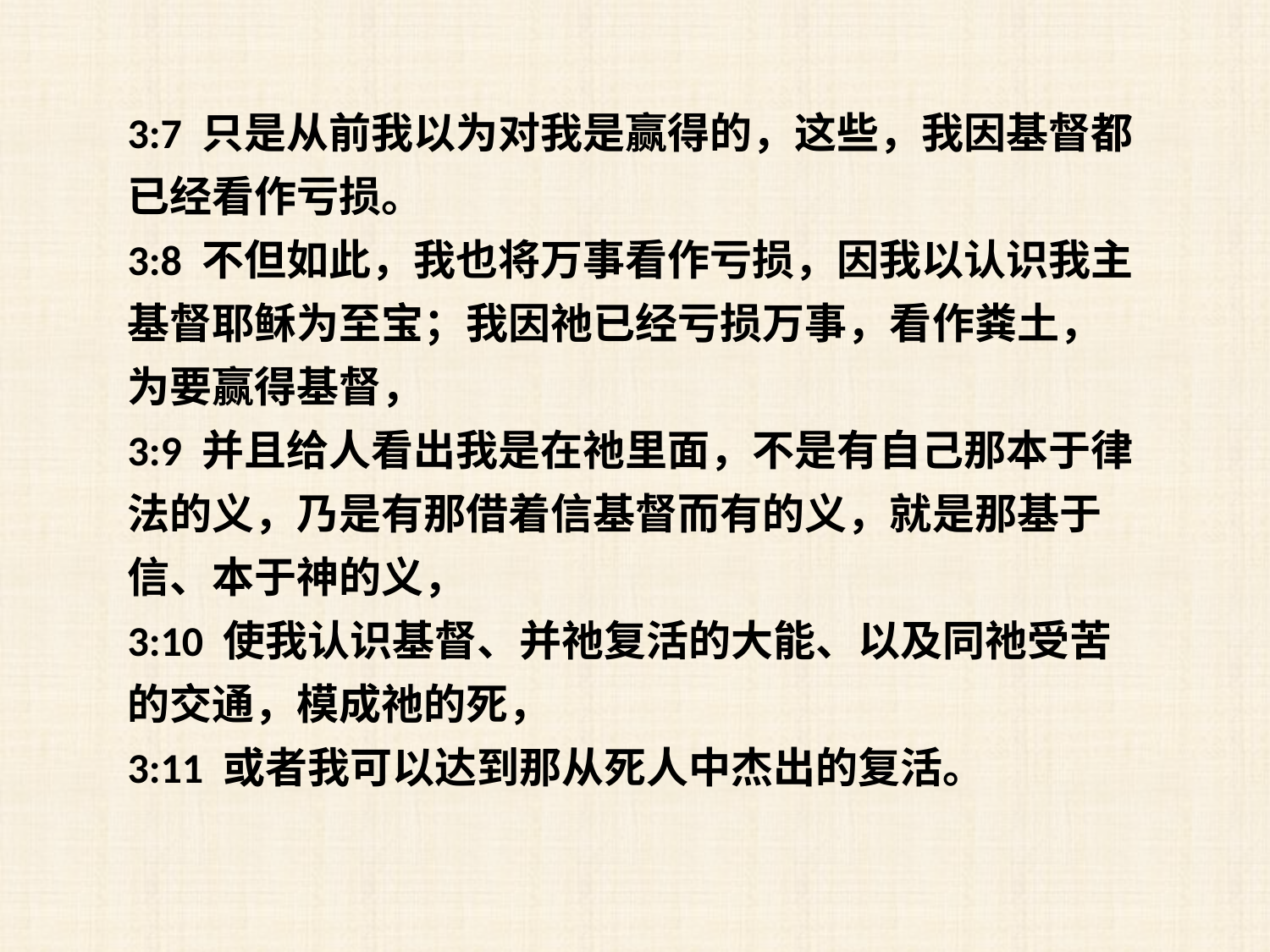

3:7 只是从前我以为对我是赢得的，这些，我因基督都已经看作亏损。
3:8 不但如此，我也将万事看作亏损，因我以认识我主基督耶稣为至宝；我因祂已经亏损万事，看作粪土，为要赢得基督，
3:9 并且给人看出我是在祂里面，不是有自己那本于律法的义，乃是有那借着信基督而有的义，就是那基于信、本于神的义，
3:10 使我认识基督、并祂复活的大能、以及同祂受苦的交通，模成祂的死，
3:11 或者我可以达到那从死人中杰出的复活。